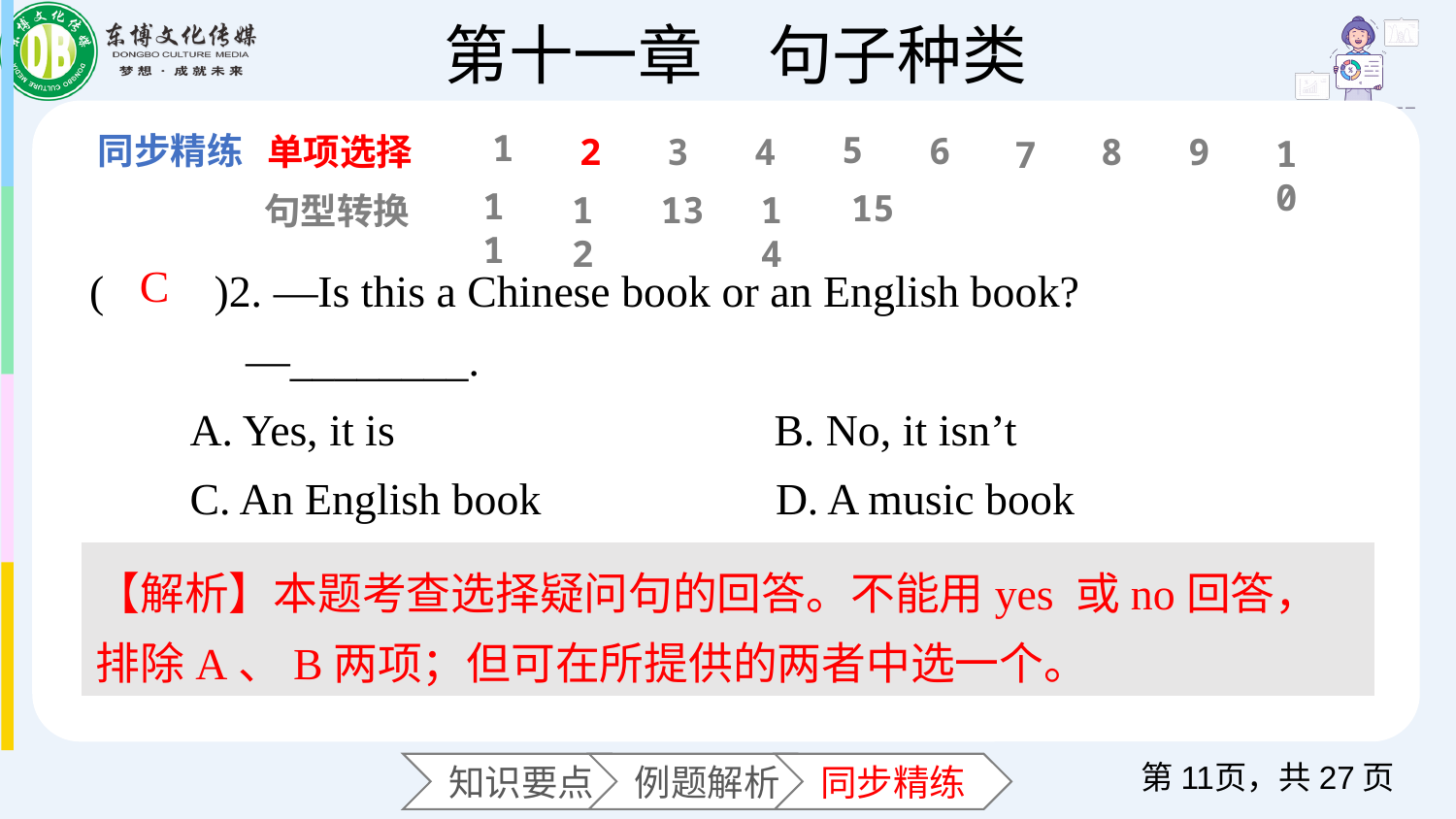

1
5
6
单项选择
2
3
4
8
9
10
7
11
15
12
13
14
句型转换
(　　)2. —Is this a Chinese book or an English book?
              —________.
         A. Yes, it is                                  B. No, it isn’t
         C. An English book                     D. A music book
C
【解析】本题考查选择疑问句的回答。不能用yes 或no回答， 排除A、B两项；但可在所提供的两者中选一个。